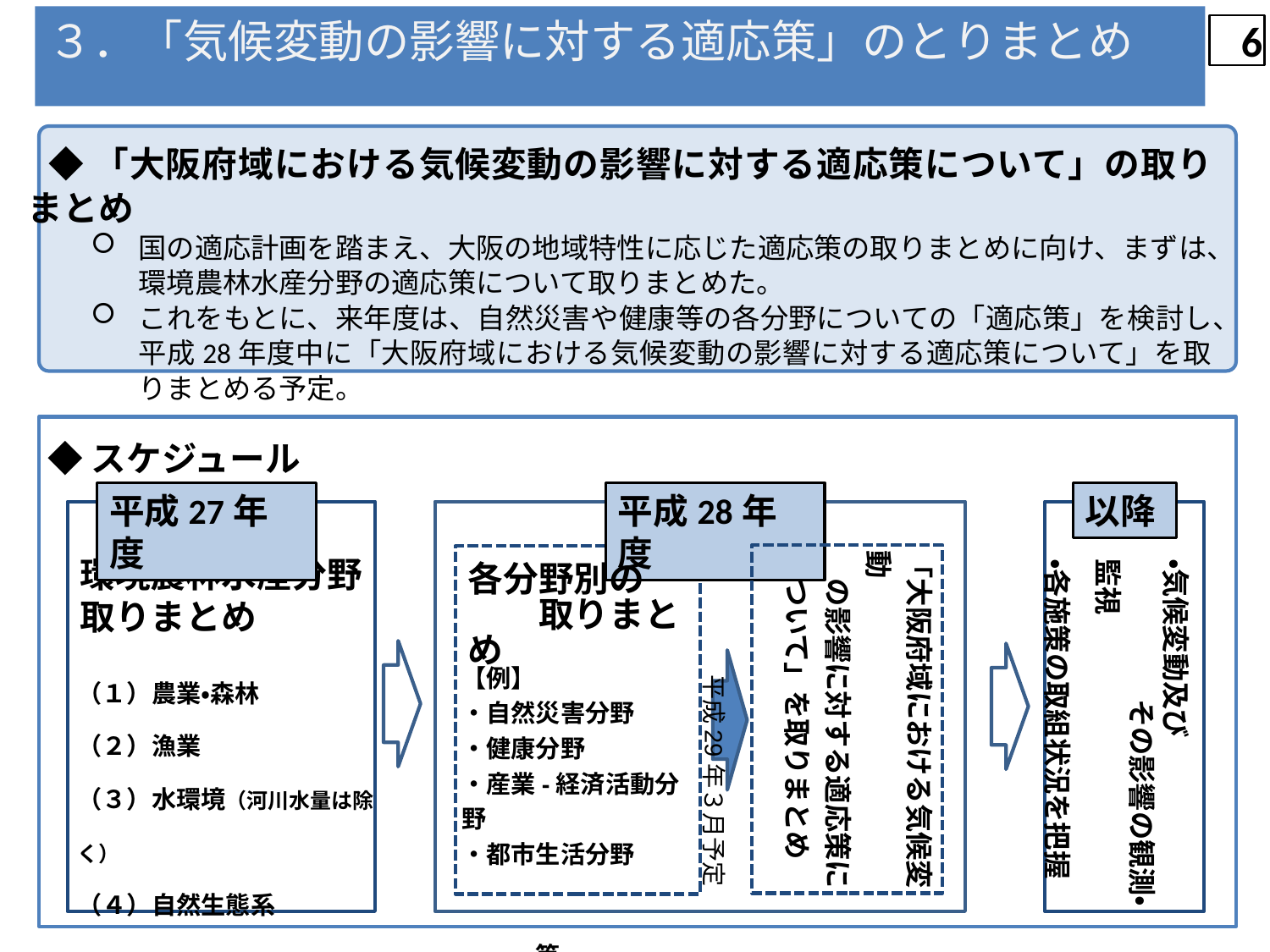

３．「気候変動の影響に対する適応策」のとりまとめ
6

  ◆「大阪府域における気候変動の影響に対する適応策について」の取りまとめ
国の適応計画を踏まえ、大阪の地域特性に応じた適応策の取りまとめに向け、まずは、環境農林水産分野の適応策について取りまとめた。
これをもとに、来年度は、自然災害や健康等の各分野についての「適応策」を検討し、平成28年度中に「大阪府域における気候変動の影響に対する適応策について」を取りまとめる予定。

◆スケジュール
平成27年度
平成28年度
以降

「大阪府域における気候変動
　の影響に対する適応策に
　ついて」を取りまとめ
　　　　　平成29年３月予定

環境農林水産分野取りまとめ

・気候変動及び
　　　　　その影響の観測・監視
・各施策の取組状況を把握
各分野別の
　　取りまとめ

（１）農業・森林
（２）漁業
（３）水環境（河川水量は除く）
（４）自然生態系

【例】
・自然災害分野
・健康分野
・産業-経済活動分野
・都市生活分野

　　　　　　　　　　　　等